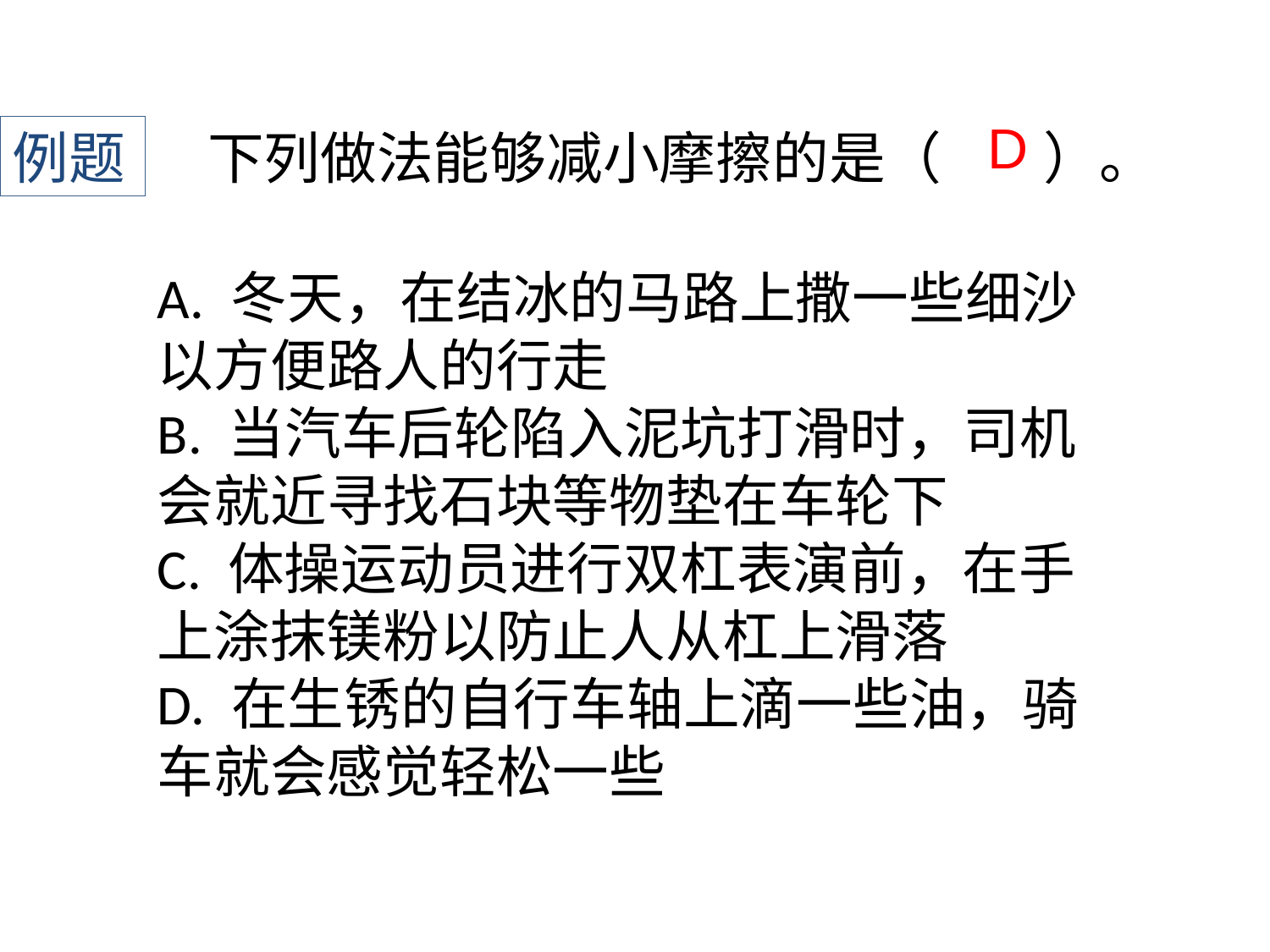

D
例题
下列做法能够减小摩擦的是（        ）。
A. 冬天，在结冰的马路上撒一些细沙以方便路人的行走
B. 当汽车后轮陷入泥坑打滑时，司机会就近寻找石块等物垫在车轮下
C. 体操运动员进行双杠表演前，在手上涂抹镁粉以防止人从杠上滑落
D. 在生锈的自行车轴上滴一些油，骑车就会感觉轻松一些